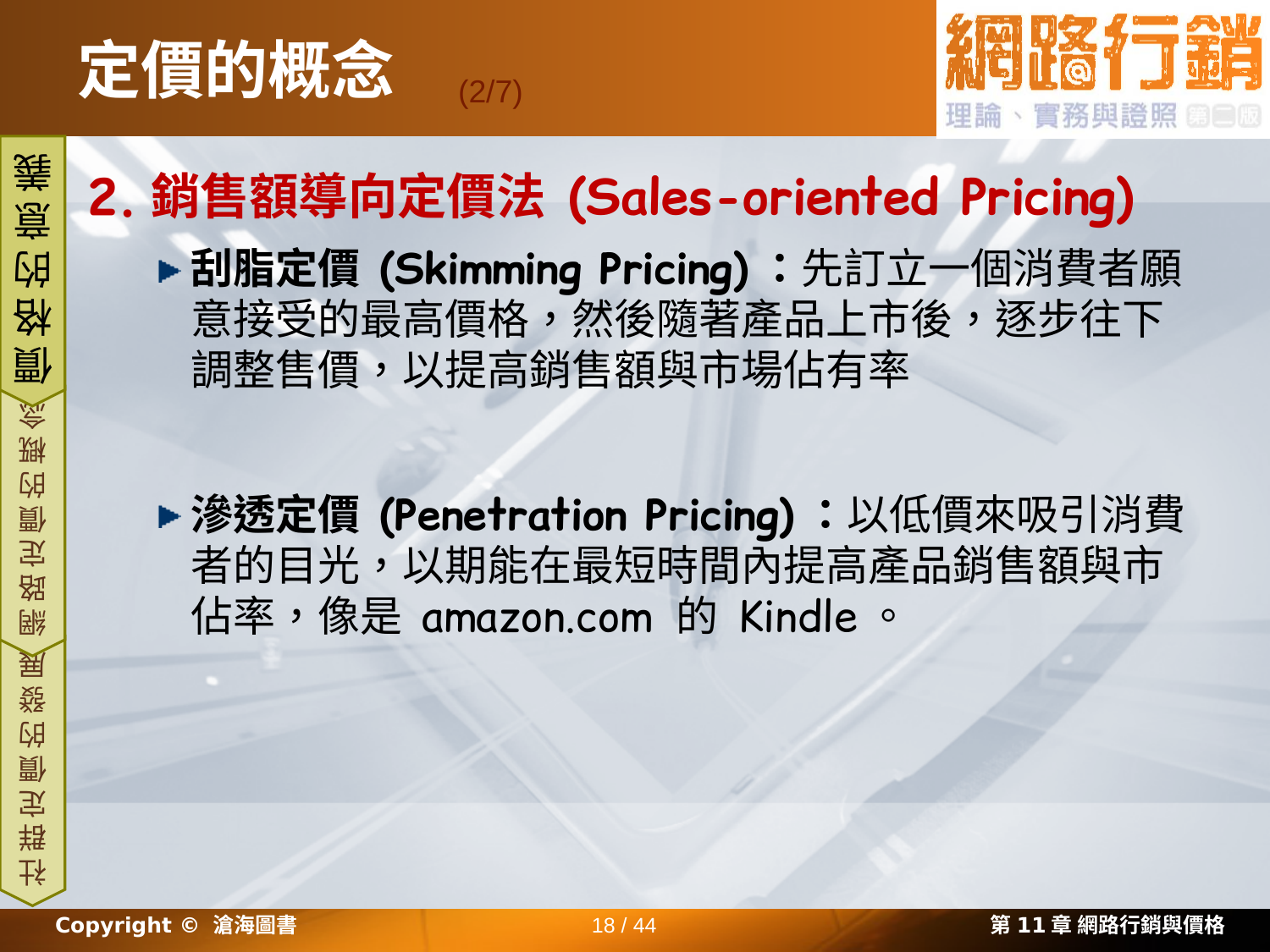

# 定價的概念
(2/7)
2.銷售額導向定價法 (Sales-oriented Pricing)
刮脂定價 (Skimming Pricing)：先訂立一個消費者願意接受的最高價格，然後隨著產品上市後，逐步往下調整售價，以提高銷售額與市場佔有率

滲透定價 (Penetration Pricing)：以低價來吸引消費者的目光，以期能在最短時間內提高產品銷售額與市佔率，像是 amazon.com 的 Kindle。
價格的意義
網路定價的概念
社群定價的發展
Copyright © 滄海圖書
18 / 44
第11章 網路行銷與價格